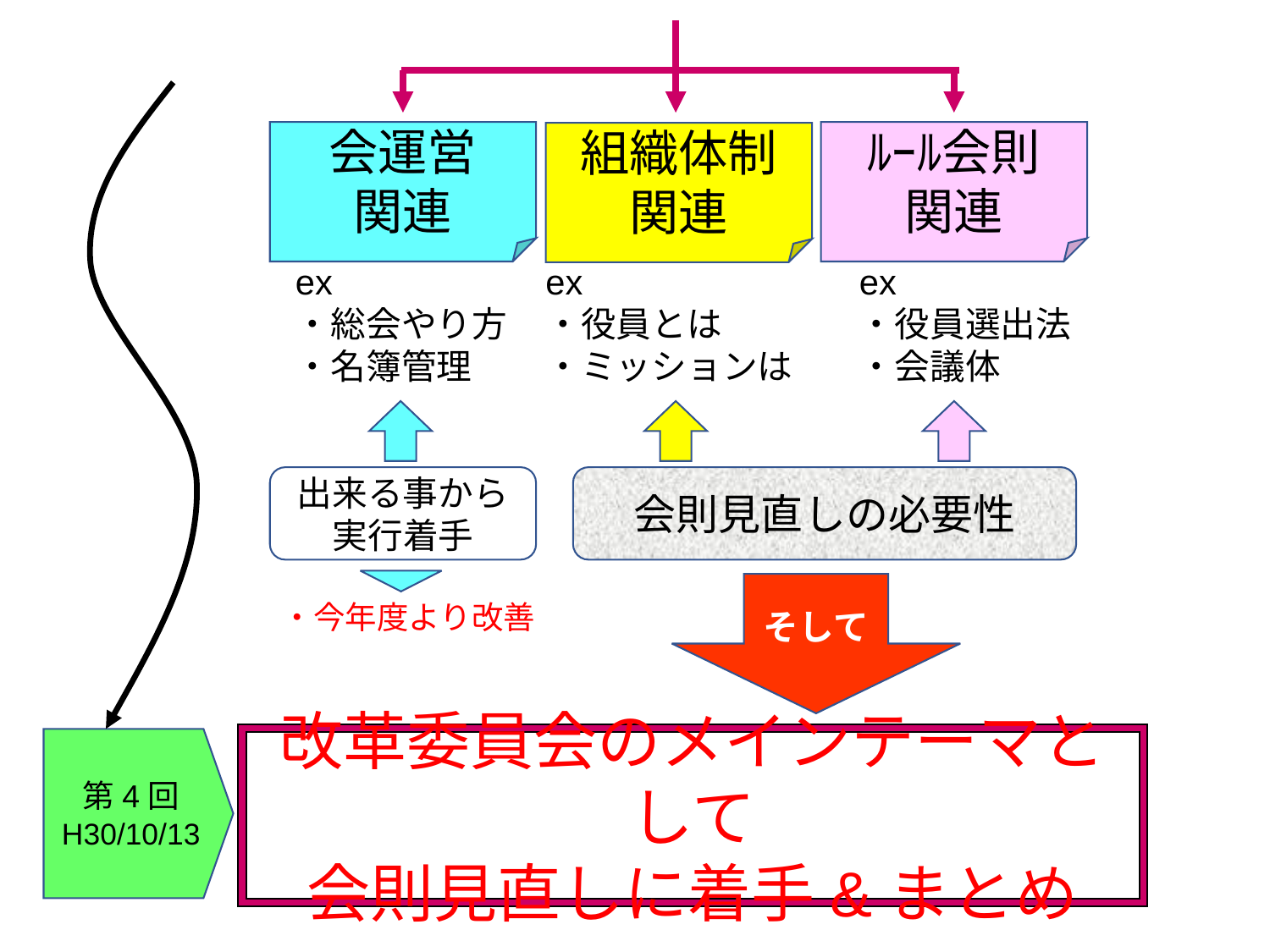

第4回
H30/10/13
会運営
関連
ex
・総会やり方
・名簿管理
ﾙｰﾙ会則
関連
ex
・役員選出法
・会議体
組織体制
関連
ex
・役員とは
・ミッションは

出来る事から
実行着手

・今年度より改善

会則見直しの必要性
そして
改革委員会のメインテーマとして
会則見直しに着手&まとめ